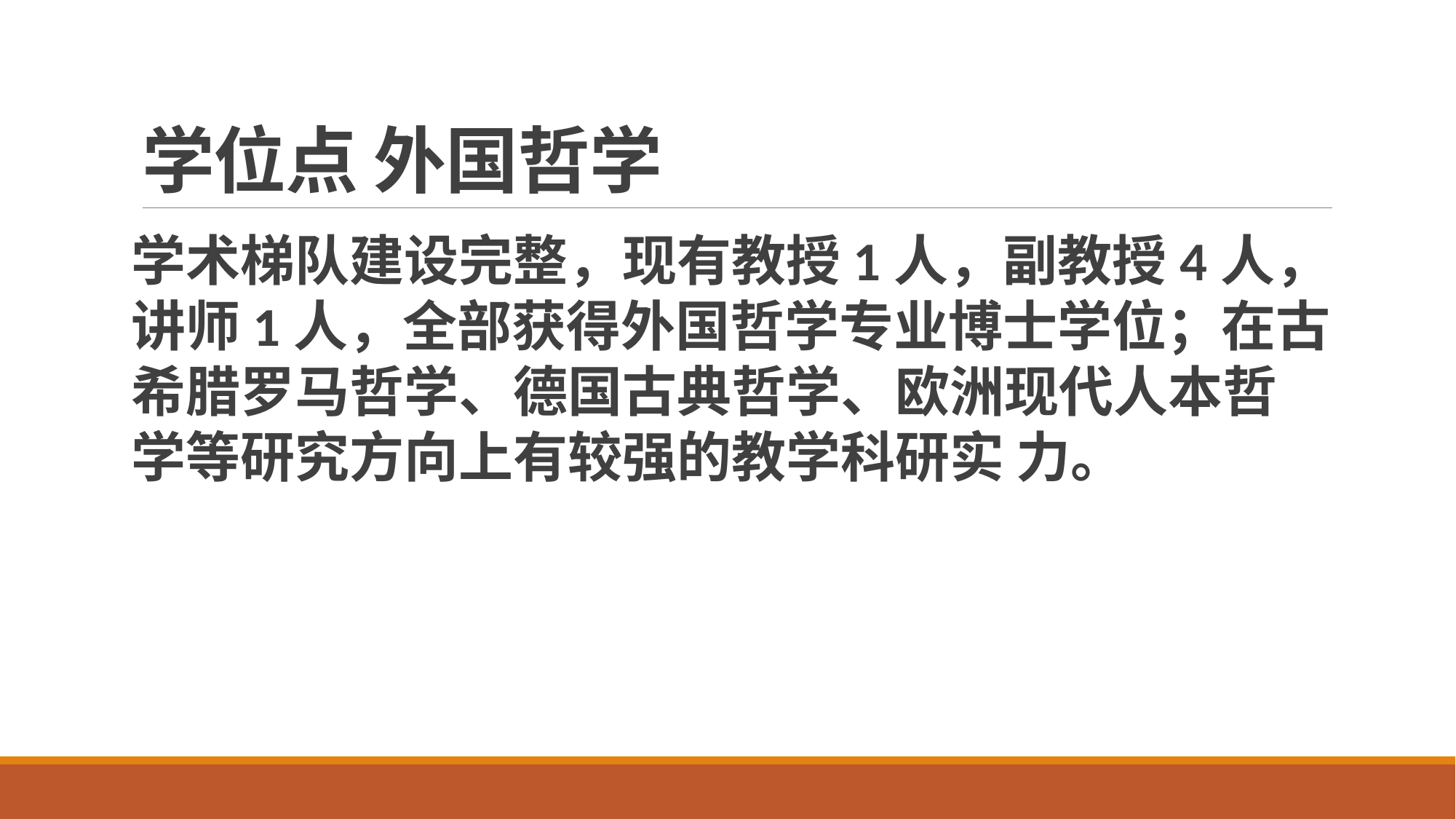

# 学位点 外国哲学
学术梯队建设完整，现有教授1人，副教授4人，讲师1人，全部获得外国哲学专业博士学位；在古希腊罗马哲学、德国古典哲学、欧洲现代人本哲学等研究方向上有较强的教学科研实 力。